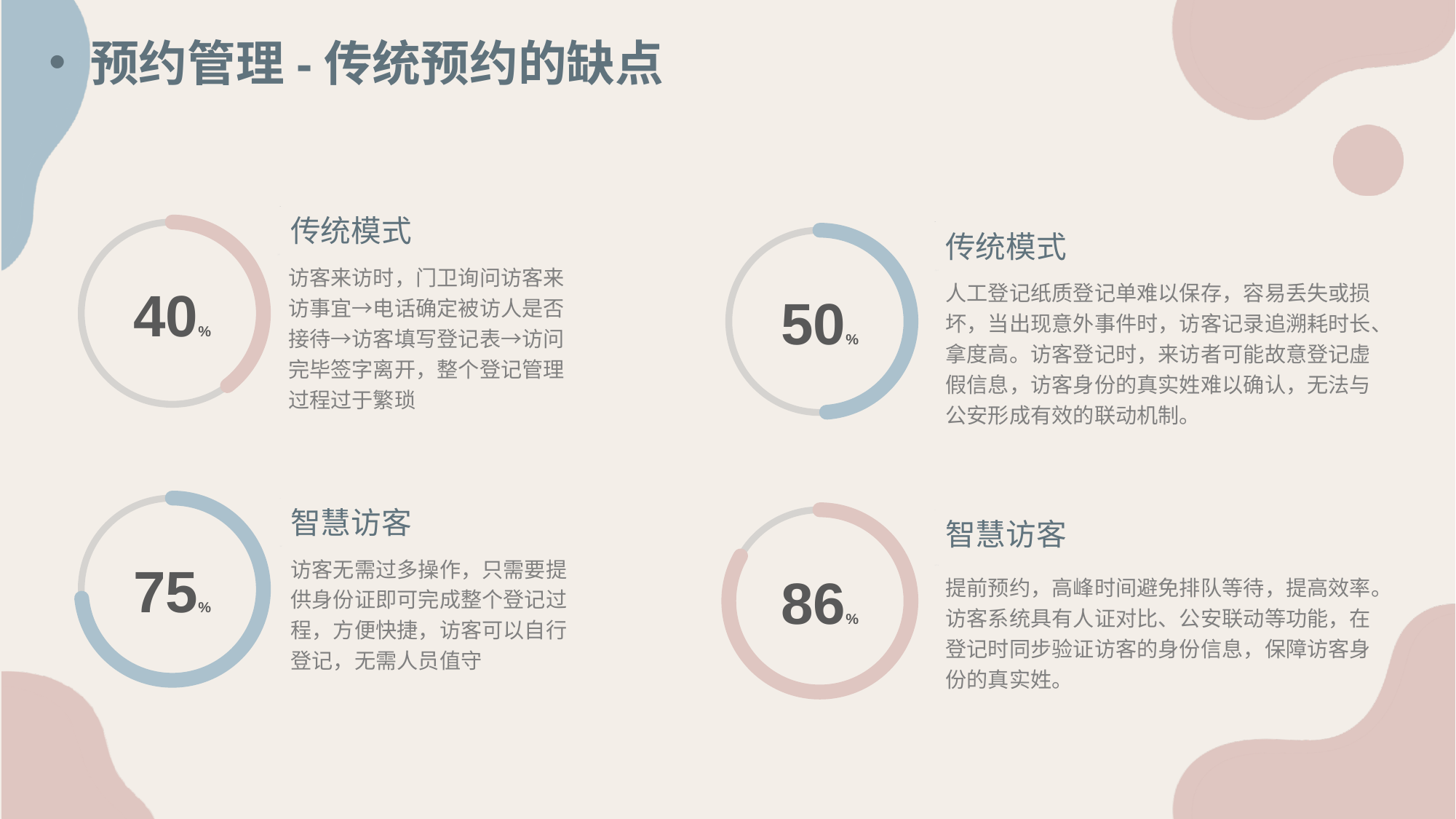

预约管理-传统预约的缺点
传统模式
40%

传统模式
50%

访客来访时，门卫询问访客来访事宜→电话确定被访人是否接待→访客填写登记表→访问完毕签字离开，整个登记管理过程过于繁琐
人工登记纸质登记单难以保存，容易丢失或损坏，当出现意外事件时，访客记录追溯耗时长、拿度高。访客登记时，来访者可能故意登记虚假信息，访客身份的真实姓难以确认，无法与公安形成有效的联动机制。
75%

智慧访客

86%
智慧访客
访客无需过多操作，只需要提供身份证即可完成整个登记过程，方便快捷，访客可以自行登记，无需人员值守
提前预约，高峰时间避免排队等待，提高效率。访客系统具有人证对比、公安联动等功能，在登记时同步验证访客的身份信息，保障访客身份的真实姓。